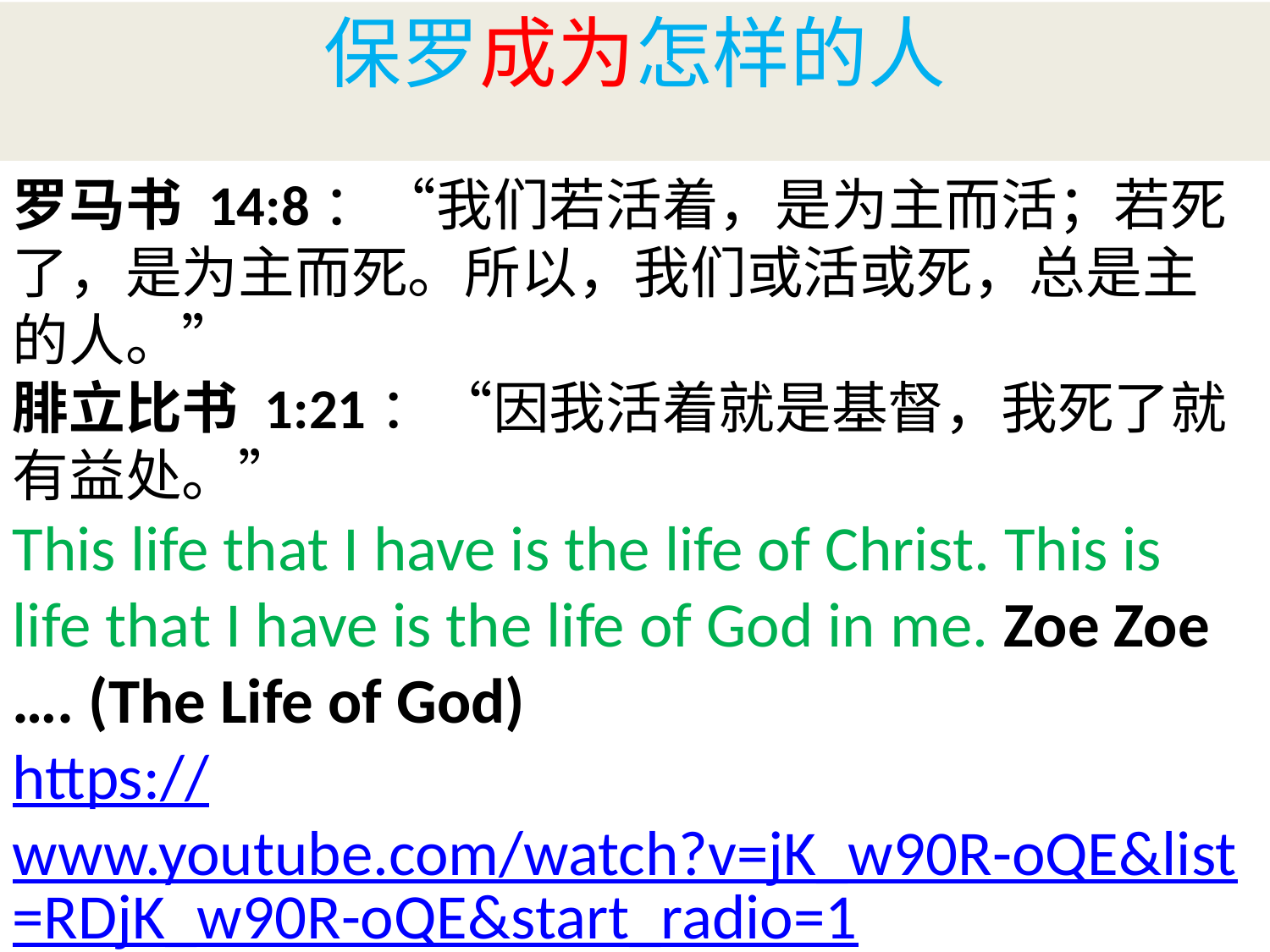

# 保罗成为怎样的人
罗马书 14:8：“我们若活着，是为主而活；若死了，是为主而死。所以，我们或活或死，总是主的人。”
腓立比书 1:21：“因我活着就是基督，我死了就有益处。”
This life that I have is the life of Christ. This is life that I have is the life of God in me. Zoe Zoe …. (The Life of God)
https://www.youtube.com/watch?v=jK_w90R-oQE&list=RDjK_w90R-oQE&start_radio=1
Apostle Joshua Selman Worships